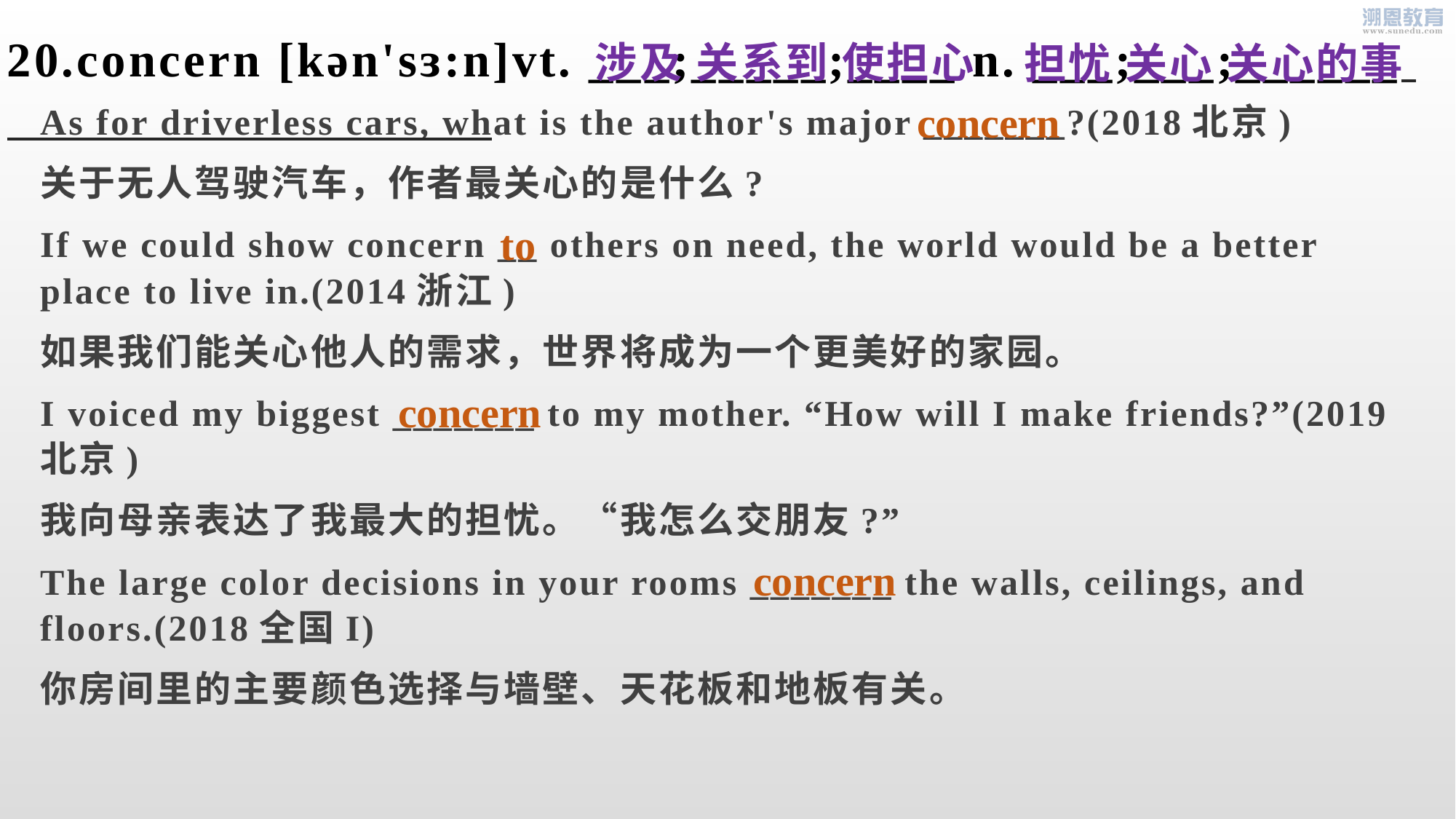

20.concern [kən'sɜ:n]vt. ___;_____;____ n. ___;___;______
_
  涉及 关系到 使担心
担忧 关心 关心的事
concern
As for driverless cars, what is the author's major _______?(2018北京)
关于无人驾驶汽车，作者最关心的是什么?
If we could show concern __ others on need, the world would be a better place to live in.(2014浙江)
如果我们能关心他人的需求，世界将成为一个更美好的家园。
I voiced my biggest _______ to my mother. “How will I make friends?”(2019北京)
我向母亲表达了我最大的担忧。“我怎么交朋友?”
The large color decisions in your rooms _______ the walls, ceilings, and floors.(2018全国I)
你房间里的主要颜色选择与墙壁、天花板和地板有关。
to
concern
concern